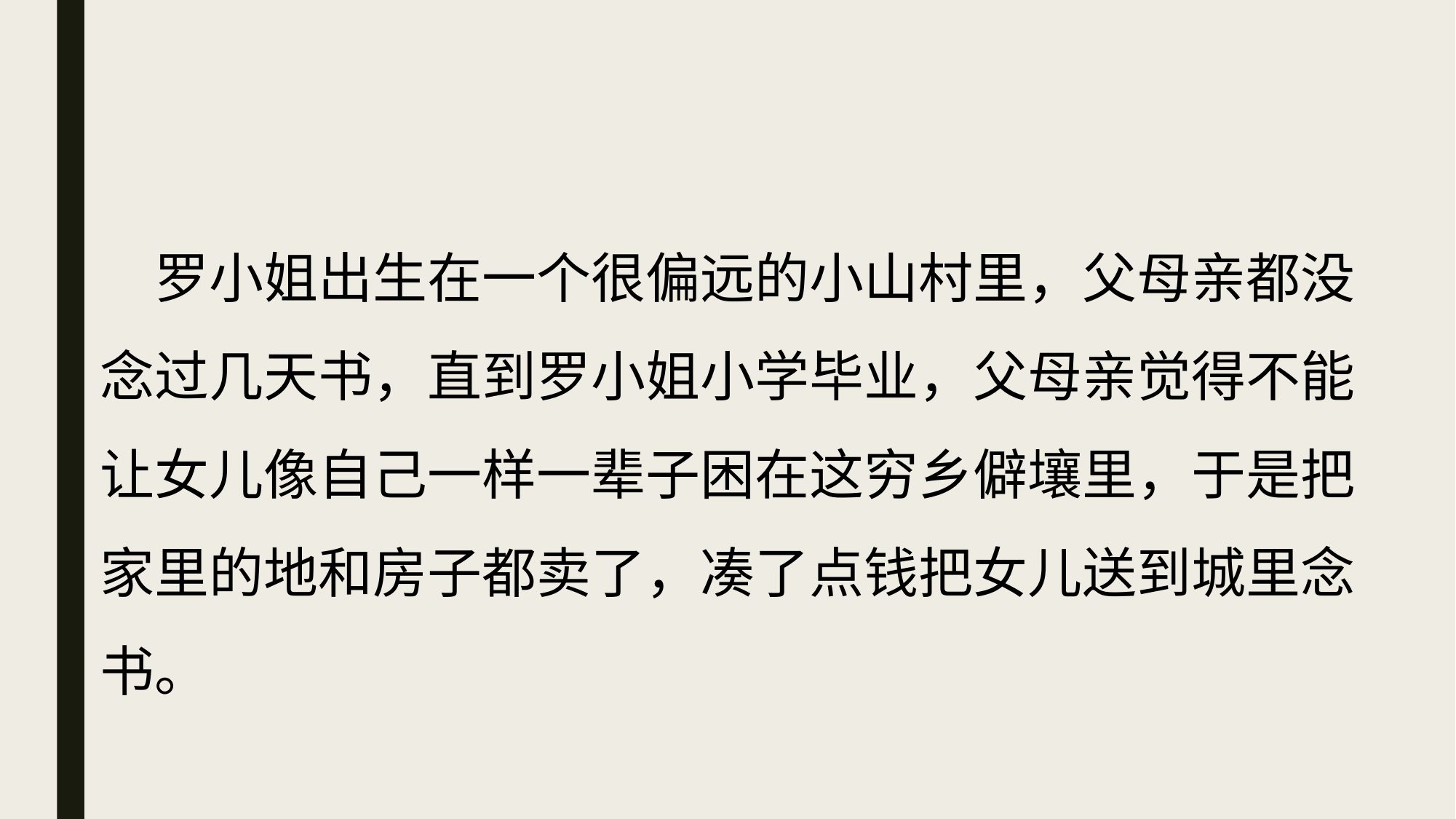

罗小姐出生在一个很偏远的小山村里，父母亲都没念过几天书，直到罗小姐小学毕业，父母亲觉得不能让女儿像自己一样一辈子困在这穷乡僻壤里，于是把家里的地和房子都卖了，凑了点钱把女儿送到城里念书。